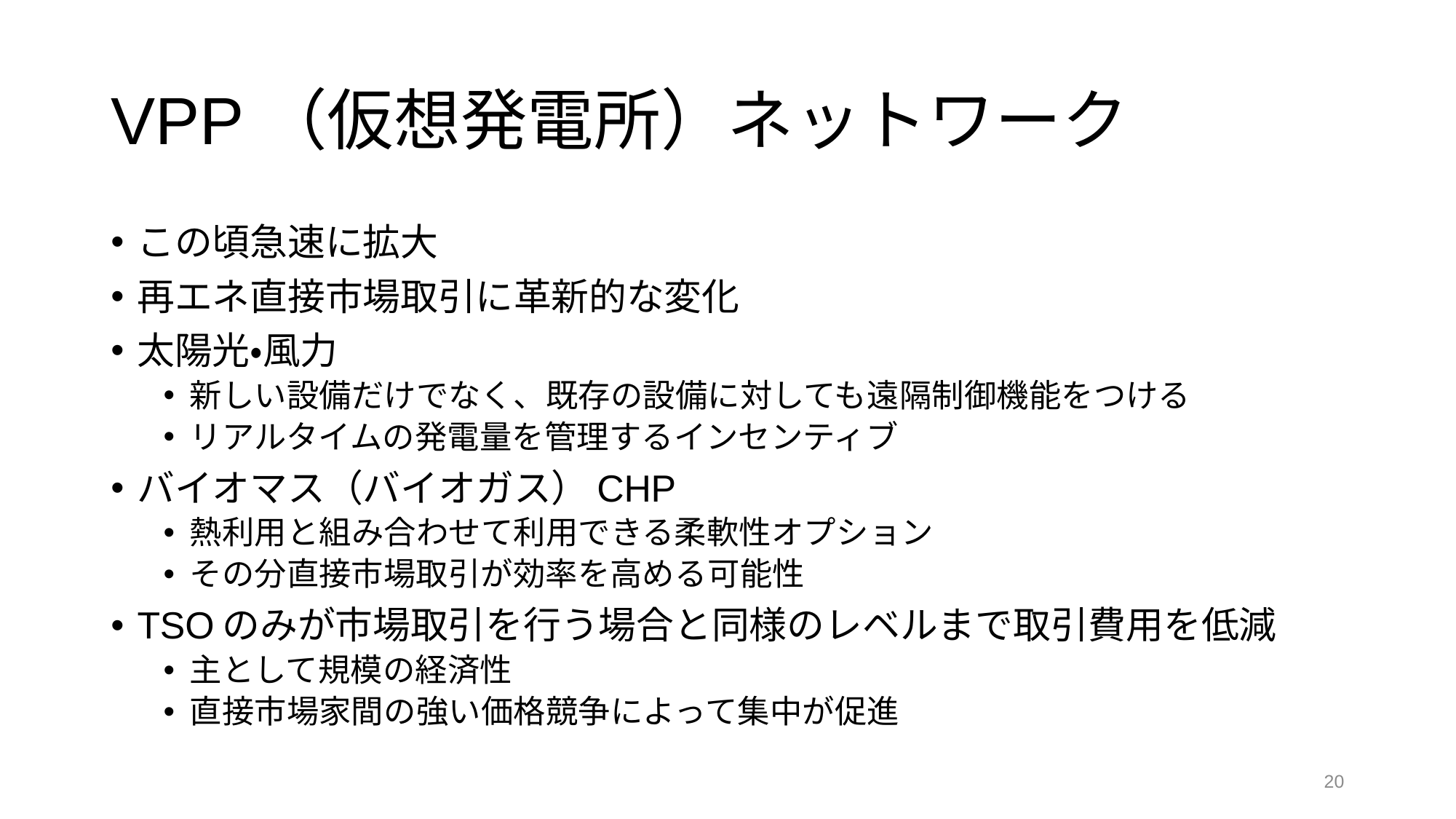

# VPP（仮想発電所）ネットワーク
この頃急速に拡大
再エネ直接市場取引に革新的な変化
太陽光・風力
新しい設備だけでなく、既存の設備に対しても遠隔制御機能をつける
リアルタイムの発電量を管理するインセンティブ
バイオマス（バイオガス）CHP
熱利用と組み合わせて利用できる柔軟性オプション
その分直接市場取引が効率を高める可能性
TSOのみが市場取引を行う場合と同様のレベルまで取引費用を低減
主として規模の経済性
直接市場家間の強い価格競争によって集中が促進

20